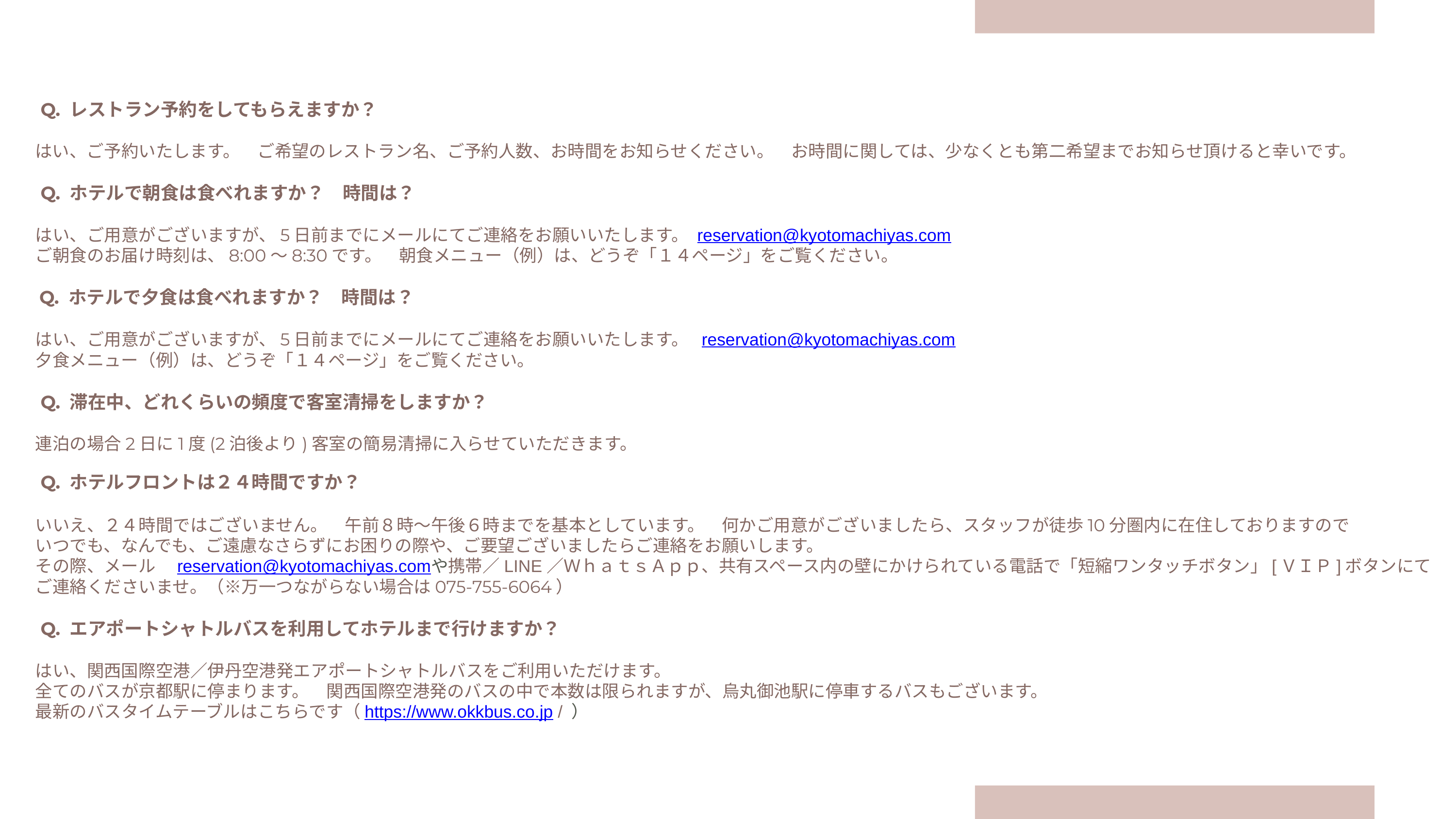

Q. レストラン予約をしてもらえますか？

　はい、ご予約いたします。　ご希望のレストラン名、ご予約人数、お時間をお知らせください。　お時間に関しては、少なくとも第二希望までお知らせ頂けると幸いです。

　Q. ホテルで朝食は食べれますか？　時間は？

　はい、ご用意がございますが、5日前までにメールにてご連絡をお願いいたします。 reservation@kyotomachiyas.com
　ご朝食のお届け時刻は、8:00～8:30です。　朝食メニュー（例）は、どうぞ「１４ページ」をご覧ください。

　Q. ホテルで夕食は食べれますか？　時間は？

　はい、ご用意がございますが、5日前までにメールにてご連絡をお願いいたします。  reservation@kyotomachiyas.com
　夕食メニュー（例）は、どうぞ「１４ページ」をご覧ください。

　Q. 滞在中、どれくらいの頻度で客室清掃をしますか？

　連泊の場合2日に1度(2泊後より)客室の簡易清掃に入らせていただきます。

　Q. ホテルフロントは２４時間ですか？

　いいえ、２４時間ではございません。　午前８時～午後６時までを基本としています。　何かご用意がございましたら、スタッフが徒歩10分圏内に在住しておりますので
　いつでも、なんでも、ご遠慮なさらずにお困りの際や、ご要望ございましたらご連絡をお願いします。
　その際、メール　reservation@kyotomachiyas.comや携帯／LINE／ＷｈａｔｓＡｐｐ、共有スペース内の壁にかけられている電話で「短縮ワンタッチボタン」[ＶＩＰ]ボタンにて
　ご連絡くださいませ。（※万一つながらない場合は075-755-6064）

　Q. エアポートシャトルバスを利用してホテルまで行けますか？

　はい、関西国際空港／伊丹空港発エアポートシャトルバスをご利用いただけます。
　全てのバスが京都駅に停まります。　関西国際空港発のバスの中で本数は限られますが、烏丸御池駅に停車するバスもございます。
　最新のバスタイムテーブルはこちらです（https://www.okkbus.co.jp / ）